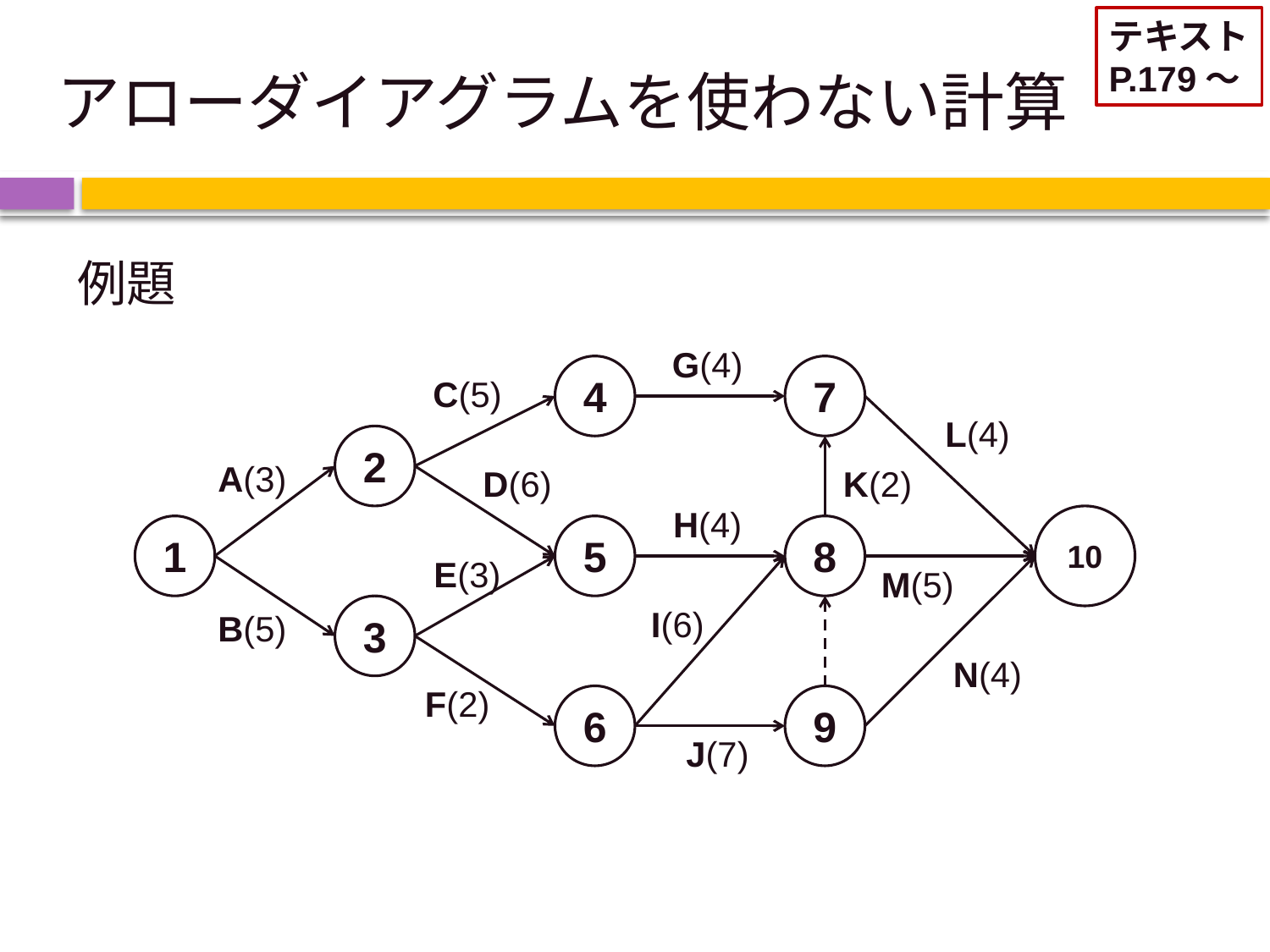

テキスト
P.179～
# アローダイアグラムを使わない計算
例題
G(4)
4
7
C(5)
L(4)
2
A(3)
D(6)
K(2)
H(4)
10
1
5
8
E(3)
M(5)
3
I(6)
B(5)
N(4)
F(2)
6
9
J(7)